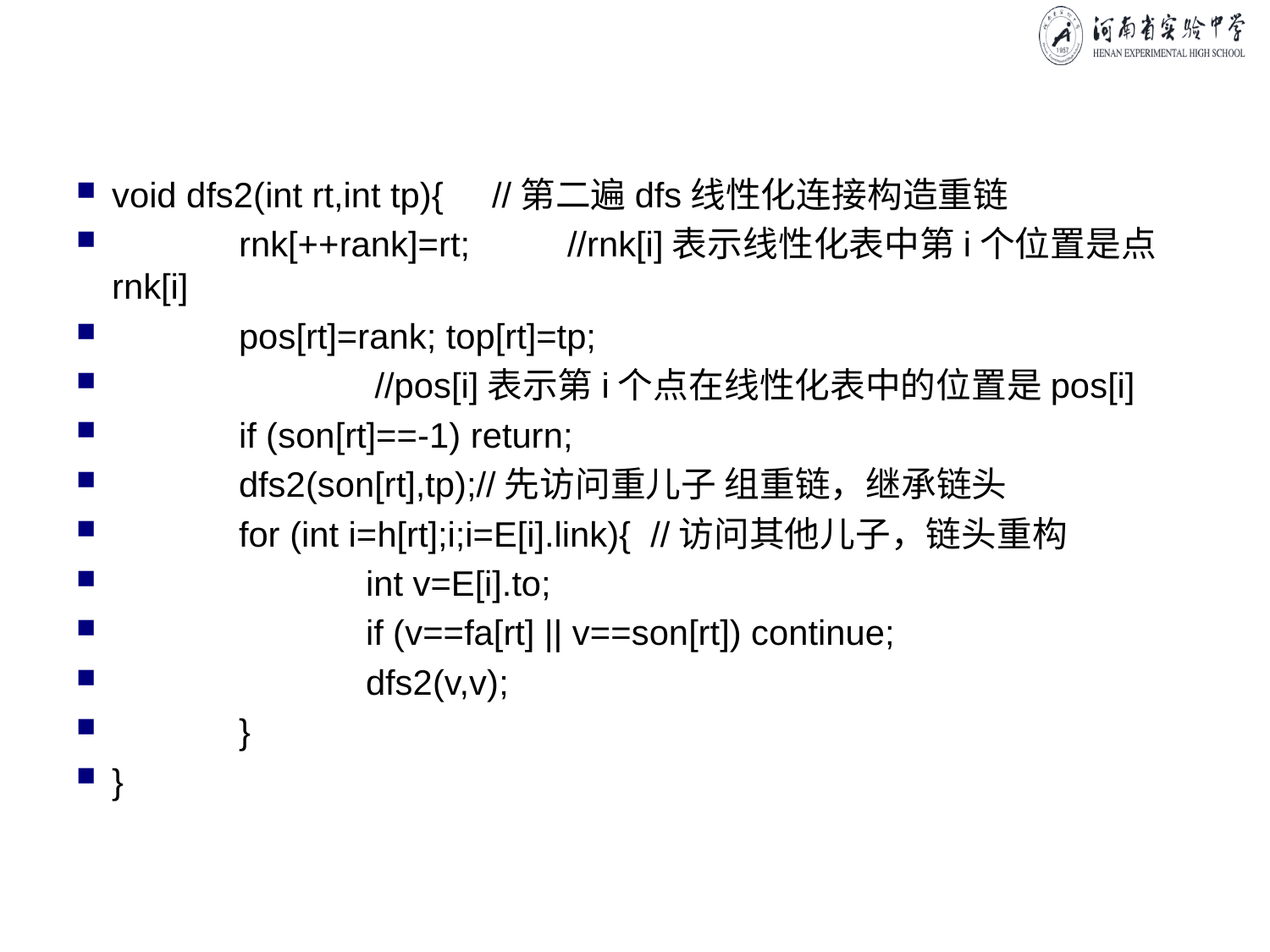

#
void dfs2(int rt,int tp){     //第二遍dfs线性化连接构造重链
	rnk[++rank]=rt;          //rnk[i]表示线性化表中第i个位置是点rnk[i]
	pos[rt]=rank; top[rt]=tp;
                           //pos[i]表示第i个点在线性化表中的位置是pos[i]
	if (son[rt]==-1) return;
	dfs2(son[rt],tp);//先访问重儿子 组重链，继承链头
	for (int i=h[rt];i;i=E[i].link){  //访问其他儿子，链头重构
		int v=E[i].to;
		if (v==fa[rt] || v==son[rt]) continue;
		dfs2(v,v);
	}
}